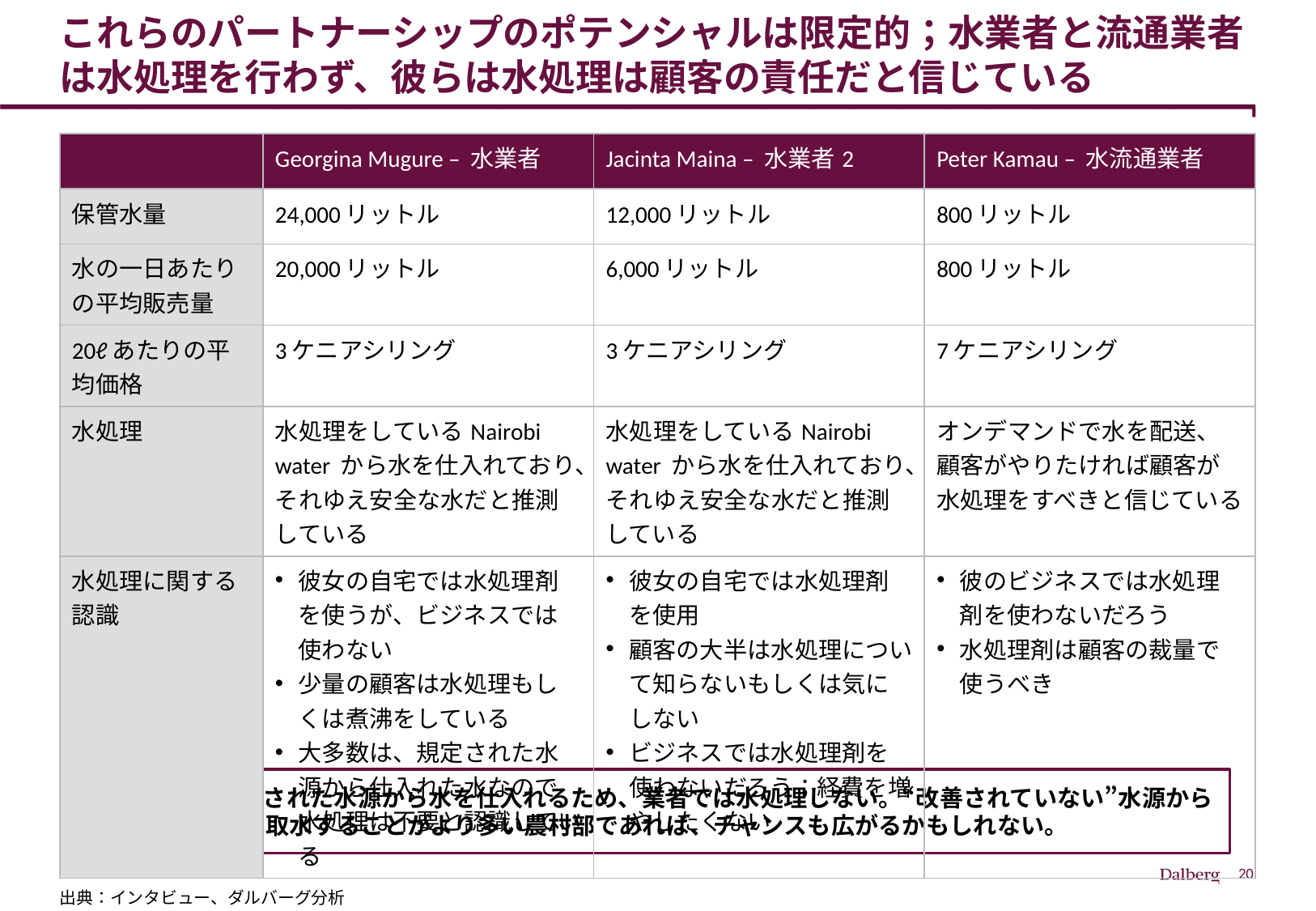

# これらのパートナーシップのポテンシャルは限定的；水業者と流通業者は水処理を行わず、彼らは水処理は顧客の責任だと信じている
|  | Georgina Mugure – 水業者 | Jacinta Maina – 水業者2 | Peter Kamau – 水流通業者 |
| --- | --- | --- | --- |
| 保管水量 | 24,000リットル | 12,000リットル | 800リットル |
| 水の一日あたりの平均販売量 | 20,000リットル | 6,000リットル | 800リットル |
| 20ℓあたりの平均価格 | 3ケニアシリング | 3ケニアシリング | 7ケニアシリング |
| 水処理 | 水処理をしているNairobi water から水を仕入れており、それゆえ安全な水だと推測している | 水処理をしているNairobi water から水を仕入れており、それゆえ安全な水だと推測している | オンデマンドで水を配送、顧客がやりたければ顧客が水処理をすべきと信じている |
| 水処理に関する認識 | 彼女の自宅では水処理剤を使うが、ビジネスでは使わない 少量の顧客は水処理もしくは煮沸をしている 大多数は、規定された水源から仕入れた水なので水処理は不要と認識している | 彼女の自宅では水処理剤を使用 顧客の大半は水処理について知らないもしくは気にしない ビジネスでは水処理剤を使わないだろう；経費を増やしたくない | 彼のビジネスでは水処理剤を使わないだろう 水処理剤は顧客の裁量で使うべき |
水業者は規定された水源から水を仕入れるため、業者では水処理しない。“改善されていない”水源から取水することがより多い農村部であれば、チャンスも広がるかもしれない。
出典：インタビュー、ダルバーグ分析